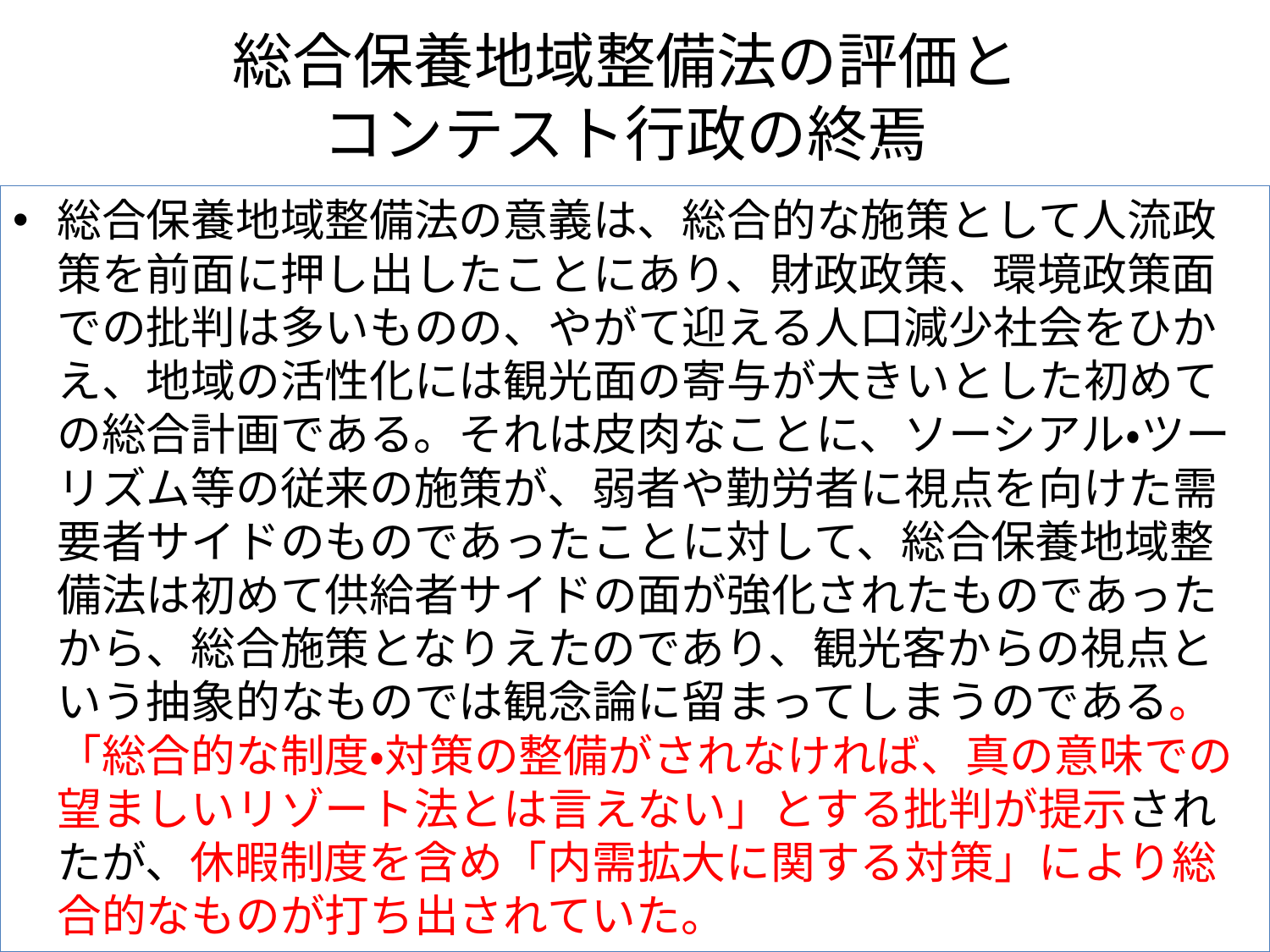

# 総合保養地域整備法の評価と コンテスト行政の終焉
総合保養地域整備法の意義は、総合的な施策として人流政策を前面に押し出したことにあり、財政政策、環境政策面での批判は多いものの、やがて迎える人口減少社会をひかえ、地域の活性化には観光面の寄与が大きいとした初めての総合計画である。それは皮肉なことに、ソーシアル・ツーリズム等の従来の施策が、弱者や勤労者に視点を向けた需要者サイドのものであったことに対して、総合保養地域整備法は初めて供給者サイドの面が強化されたものであったから、総合施策となりえたのであり、観光客からの視点という抽象的なものでは観念論に留まってしまうのである。「総合的な制度・対策の整備がされなければ、真の意味での望ましいリゾート法とは言えない」とする批判が提示されたが、休暇制度を含め「内需拡大に関する対策」により総合的なものが打ち出されていた。